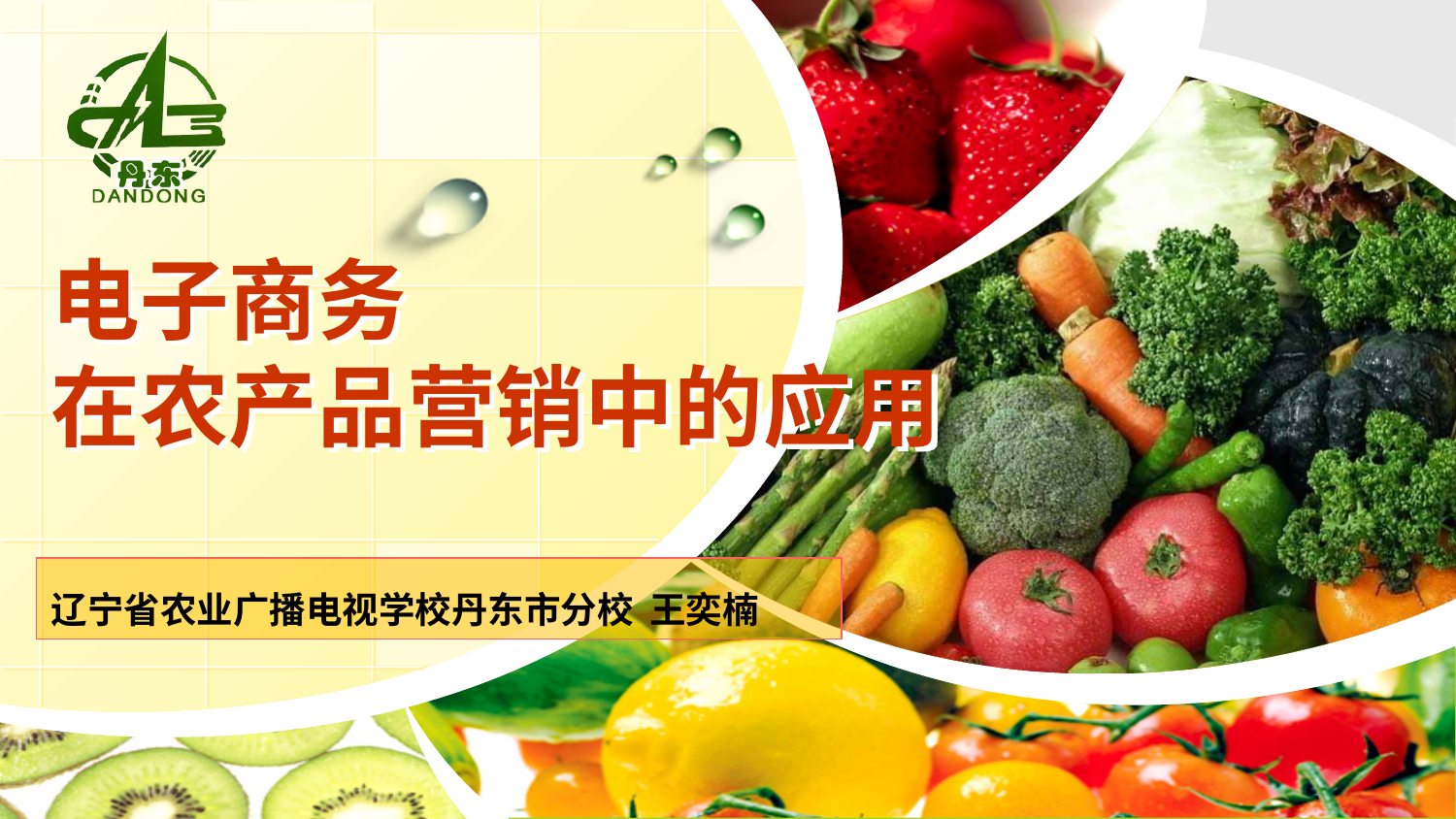

# 电子商务 在农产品营销中的应用
辽宁省农业广播电视学校丹东市分校  王奕楠